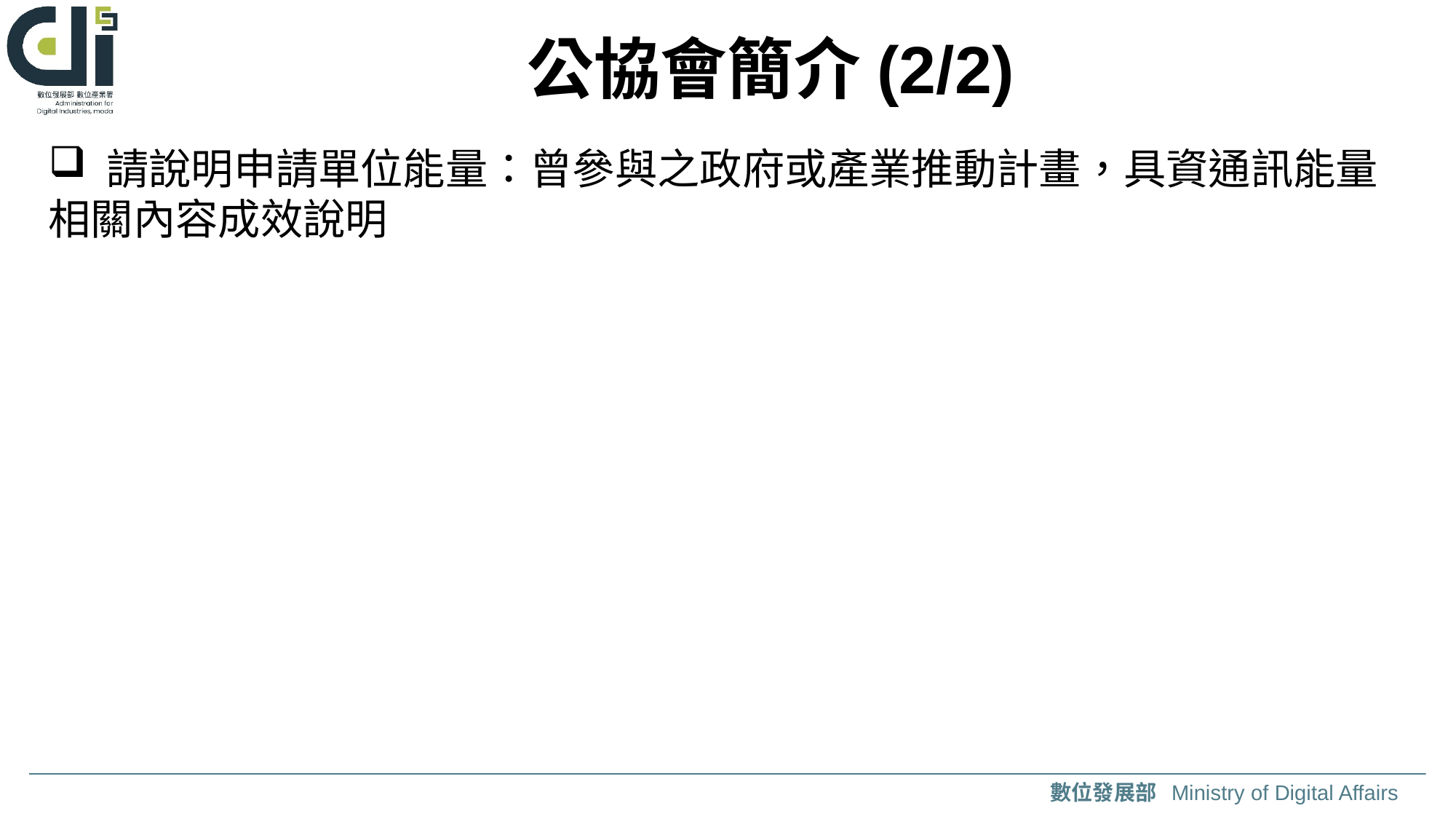

# 公協會簡介(2/2)
 請說明申請單位能量：曾參與之政府或產業推動計畫，具資通訊能量相關內容成效說明